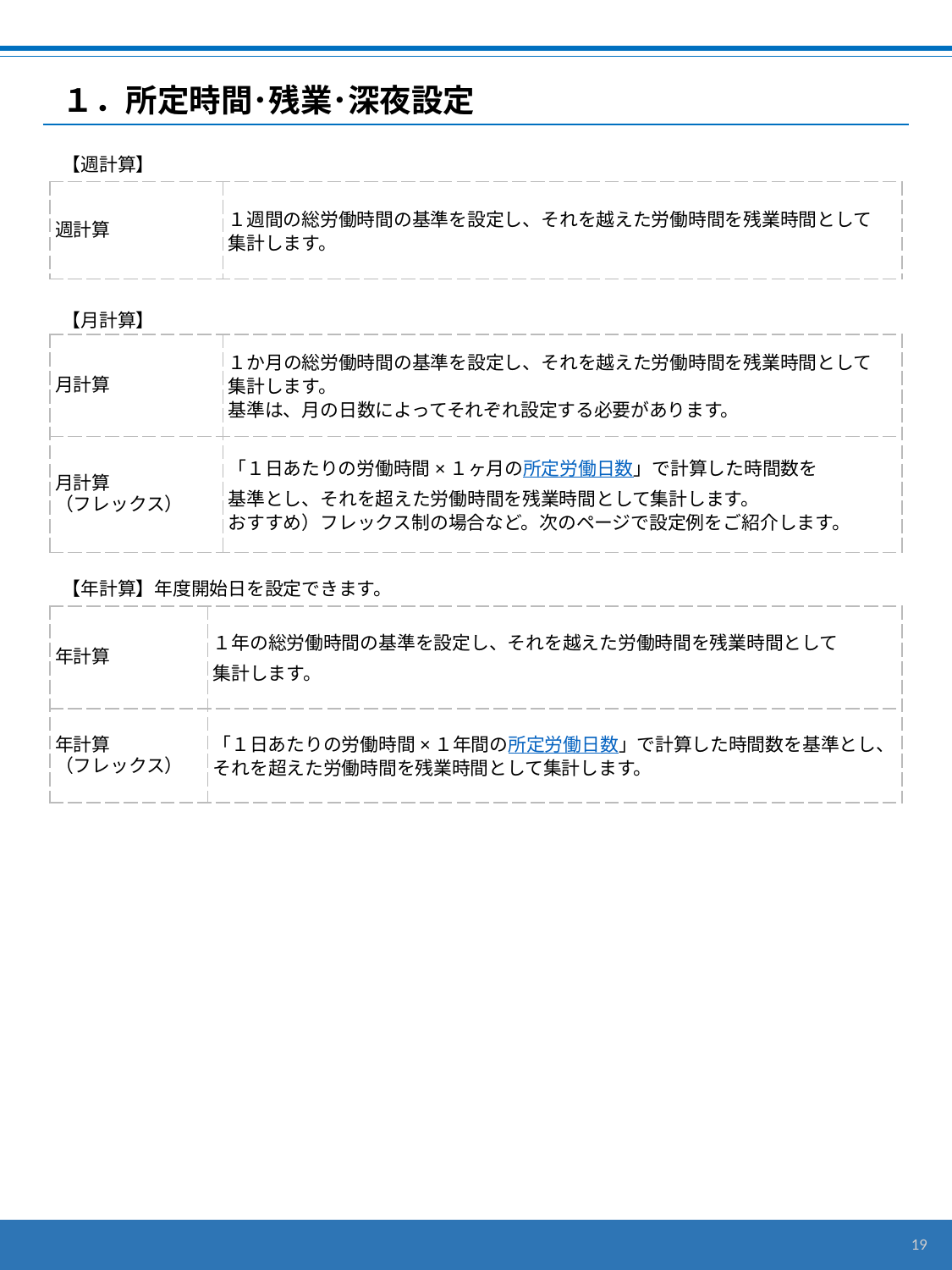

# １．所定時間･残業･深夜設定
【週計算】
| 週計算 | １週間の総労働時間の基準を設定し、それを越えた労働時間を残業時間として 集計します。 |
| --- | --- |
【月計算】
| 月計算 | １か月の総労働時間の基準を設定し、それを越えた労働時間を残業時間として 集計します。 基準は、月の日数によってそれぞれ設定する必要があります。 |
| --- | --- |
| 月計算 （フレックス） | 「１日あたりの労働時間×１ヶ月の所定労働日数」で計算した時間数を 基準とし、それを超えた労働時間を残業時間として集計します。 おすすめ）フレックス制の場合など。次のページで設定例をご紹介します。 |
【年計算】年度開始日を設定できます。
| 年計算 | １年の総労働時間の基準を設定し、それを越えた労働時間を残業時間として 集計します。 |
| --- | --- |
| 年計算 （フレックス） | 「１日あたりの労働時間×１年間の所定労働日数」で計算した時間数を基準とし、それを超えた労働時間を残業時間として集計します。 |
19